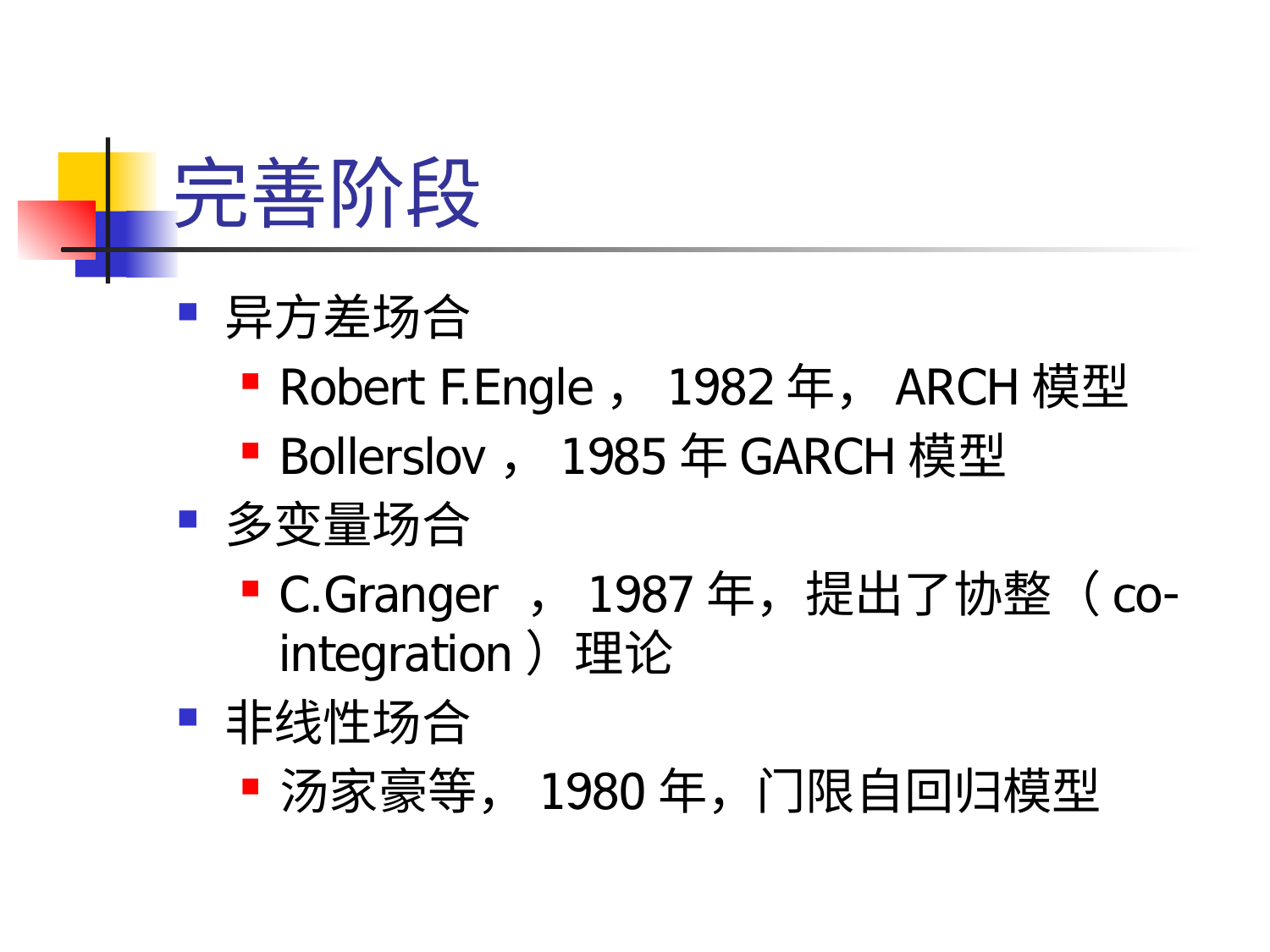

# 完善阶段
异方差场合
Robert F.Engle，1982年，ARCH模型
Bollerslov，1985年GARCH模型
多变量场合
C.Granger ，1987年，提出了协整（co-integration）理论
非线性场合
汤家豪等，1980年，门限自回归模型